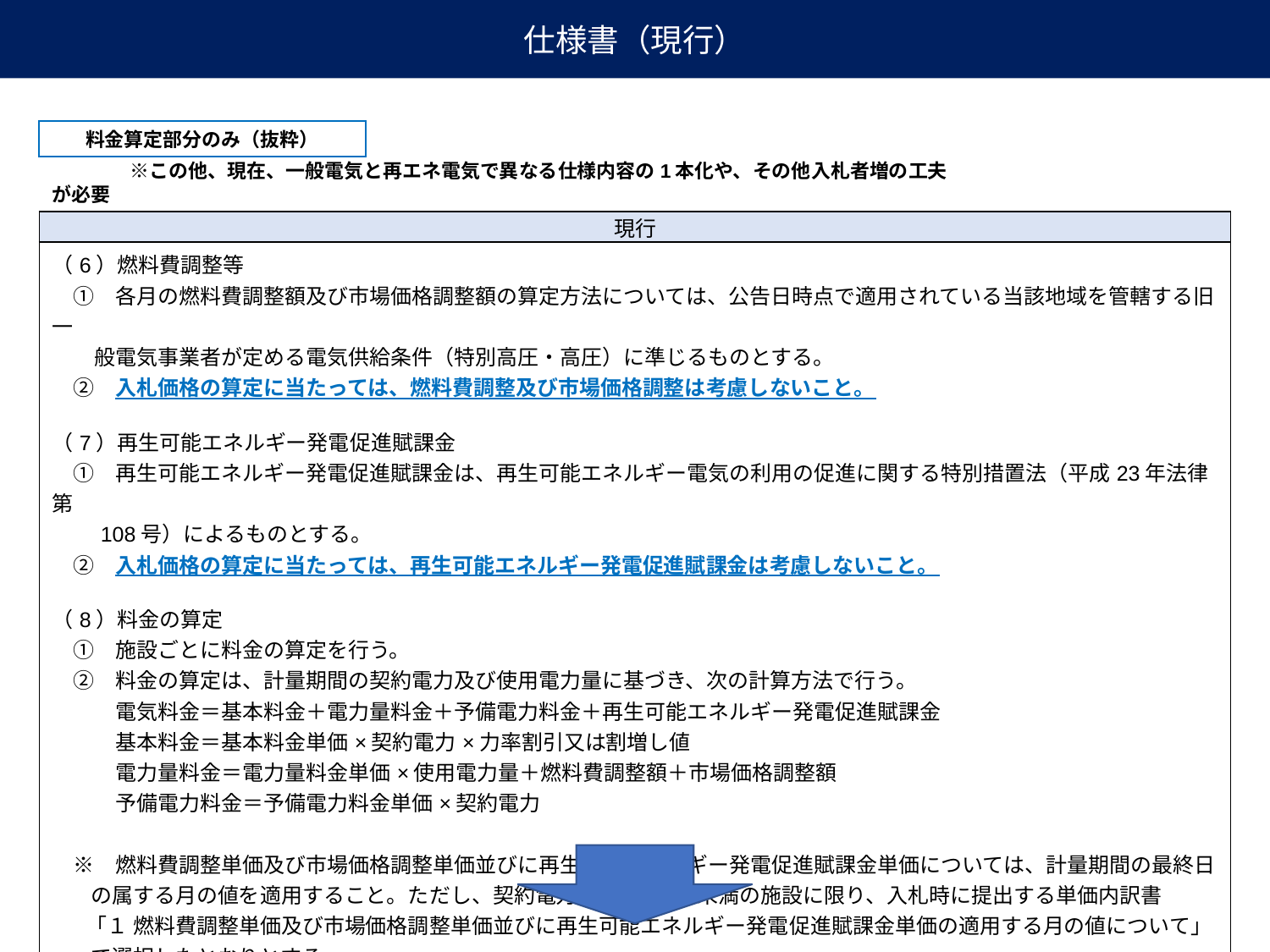

仕様書（現行）
料金算定部分のみ（抜粋）
　　　　※この他、現在、一般電気と再エネ電気で異なる仕様内容の1本化や、その他入札者増の工夫が必要
| 現行 |
| --- |
| （6）燃料費調整等 　①　各月の燃料費調整額及び市場価格調整額の算定方法については、公告日時点で適用されている当該地域を管轄する旧一 　　般電気事業者が定める電気供給条件（特別高圧・高圧）に準じるものとする。 　②　入札価格の算定に当たっては、燃料費調整及び市場価格調整は考慮しないこと。 （7）再生可能エネルギー発電促進賦課金 　①　再生可能エネルギー発電促進賦課金は、再生可能エネルギー電気の利用の促進に関する特別措置法（平成23年法律第 　　108号）によるものとする。 　②　入札価格の算定に当たっては、再生可能エネルギー発電促進賦課金は考慮しないこと。 （8）料金の算定 　①　施設ごとに料金の算定を行う。 　②　料金の算定は、計量期間の契約電力及び使用電力量に基づき、次の計算方法で行う。 　　　電気料金＝基本料金＋電力量料金＋予備電力料金＋再生可能エネルギー発電促進賦課金 　　　基本料金＝基本料金単価×契約電力×力率割引又は割増し値 　　　電力量料金＝電力量料金単価×使用電力量＋燃料費調整額＋市場価格調整額 　　　予備電力料金＝予備電力料金単価×契約電力 　　　 　※　燃料費調整単価及び市場価格調整単価並びに再生可能エネルギー発電促進賦課金単価については、計量期間の最終日 の属する月の値を適用すること。ただし、契約電力が500ｋW未満の施設に限り、入札時に提出する単価内訳書 「１ 燃料費調整単価及び市場価格調整単価並びに再生可能エネルギー発電促進賦課金単価の適用する月の値について」 で選択したとおりとする。 |